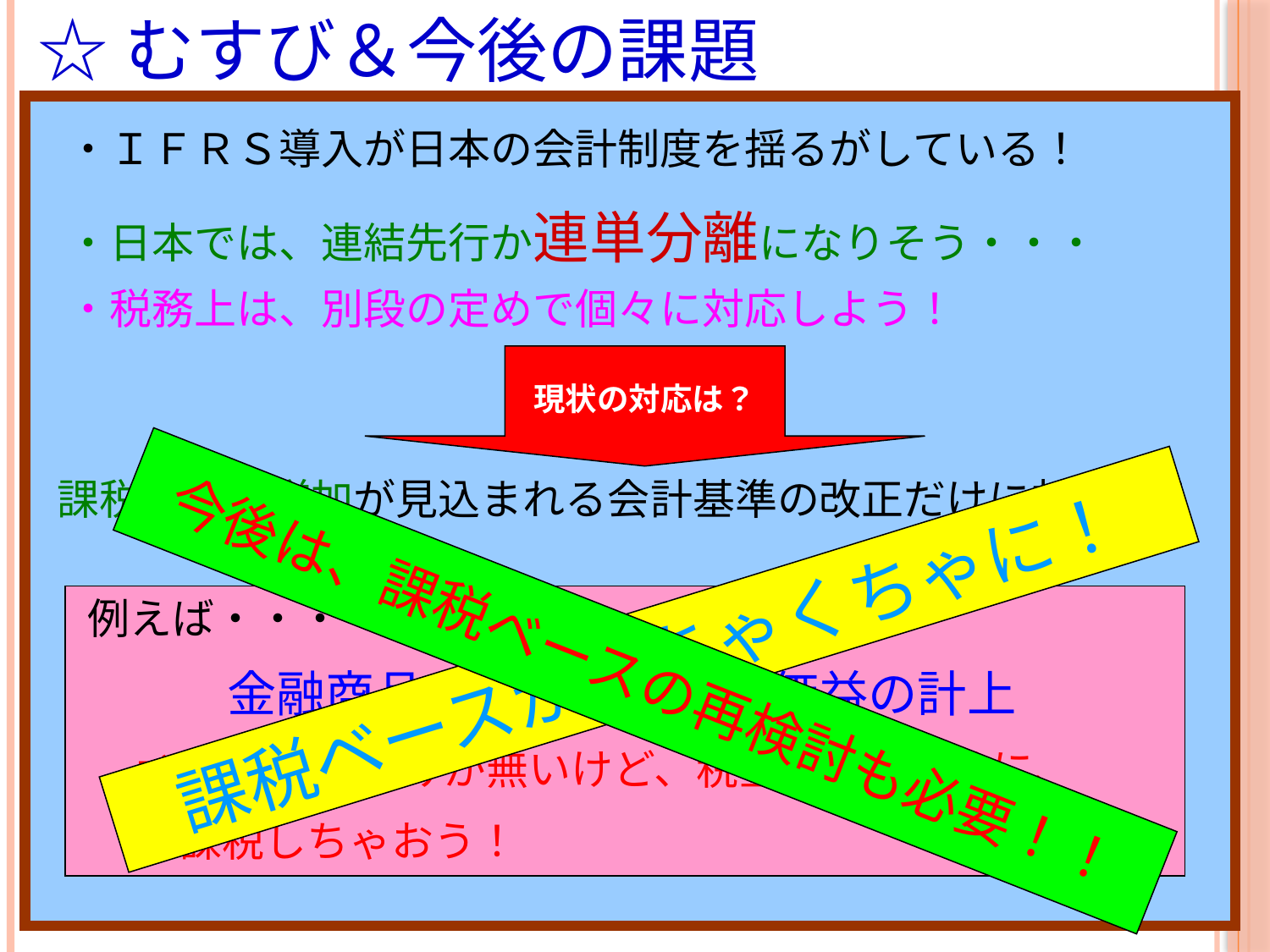

☆むすび＆今後の課題

・ＩＦＲＳ導入が日本の会計制度を揺るがしている！
・日本では、連結先行か連単分離になりそう・・・
・税務上は、別段の定めで個々に対応しよう！
現状の対応は？
課税所得の増加が見込まれる会計基準の改正だけに対応！！

例えば・・・
金融商品（株など）の評価益の計上
⇒お金の裏づけが無いけど、税金増やすために、
　課税しちゃおう！
課税ベースがめちゃくちゃに！
今後は、課税ベースの再検討も必要！！